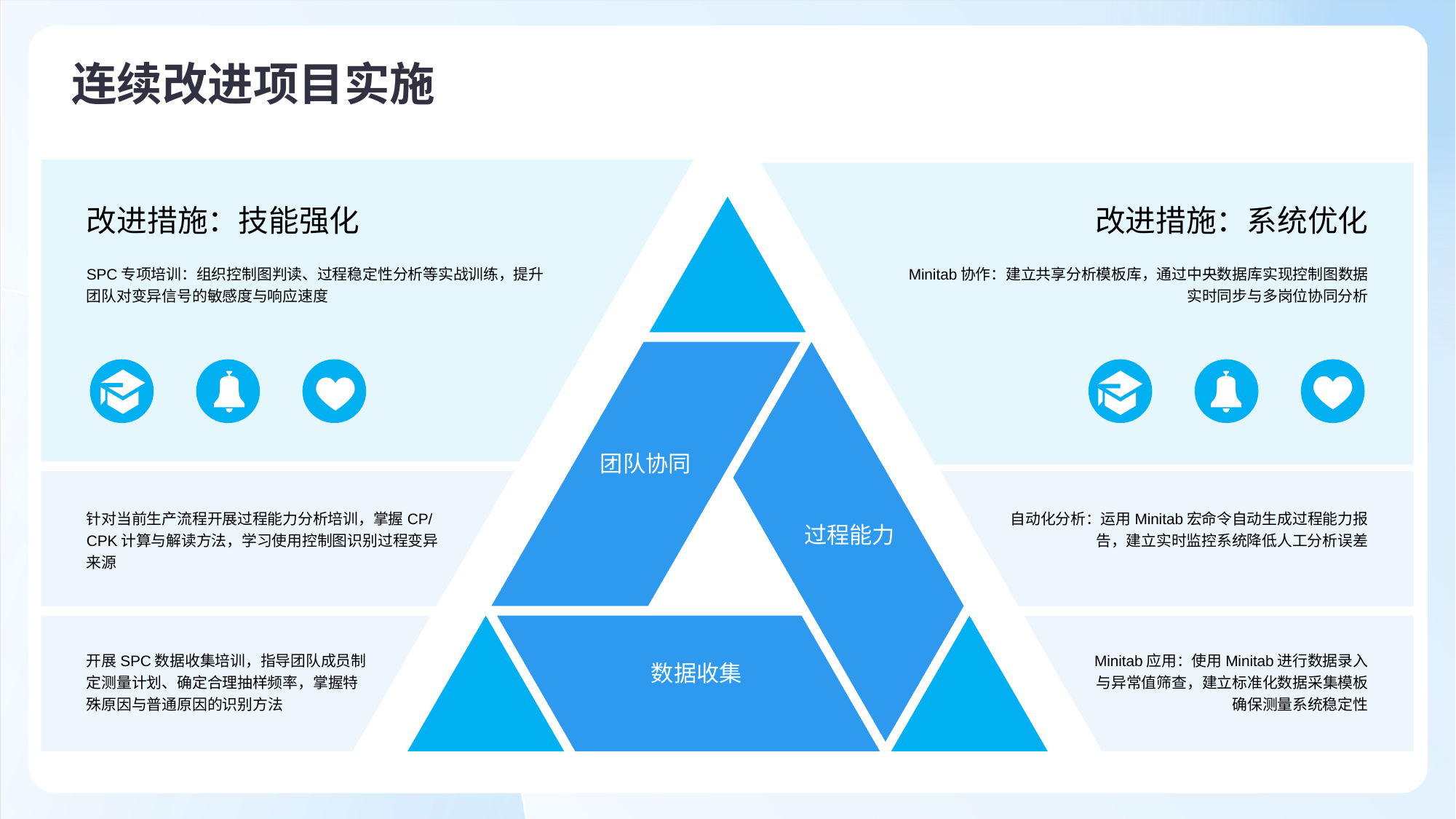

连续改进项目实施

改进措施：技能强化
改进措施：系统优化
SPC专项培训：组织控制图判读、过程稳定性分析等实战训练，提升团队对变异信号的敏感度与响应速度
Minitab协作：建立共享分析模板库，通过中央数据库实现控制图数据实时同步与多岗位协同分析

团队协同

针对当前生产流程开展过程能力分析培训，掌握CP/CPK计算与解读方法，学习使用控制图识别过程变异来源
自动化分析：运用Minitab宏命令自动生成过程能力报告，建立实时监控系统降低人工分析误差
过程能力

开展SPC数据收集培训，指导团队成员制定测量计划、确定合理抽样频率，掌握特殊原因与普通原因的识别方法
Minitab应用：使用Minitab进行数据录入与异常值筛查，建立标准化数据采集模板确保测量系统稳定性
数据收集